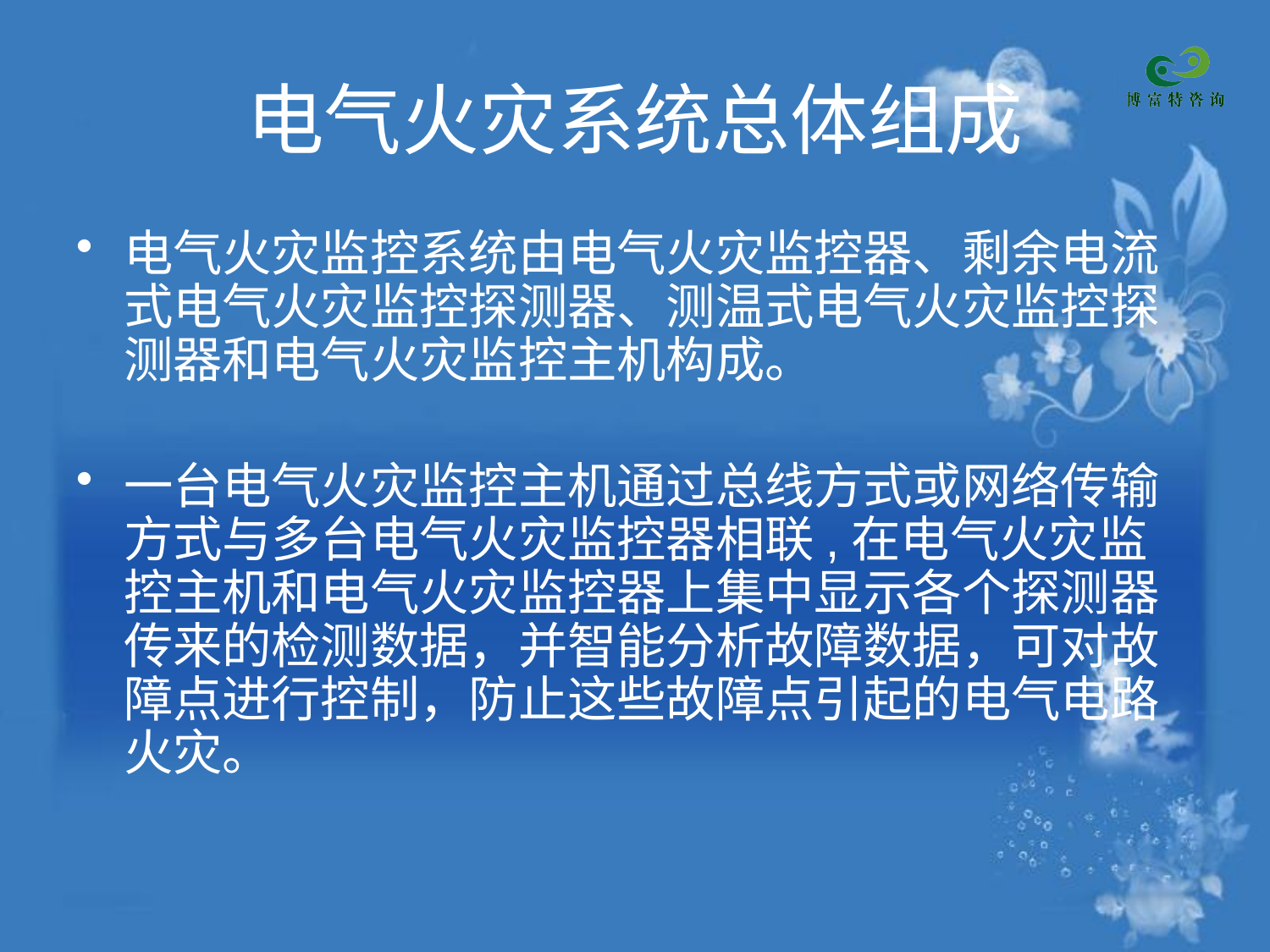

电气火灾系统总体组成
电气火灾监控系统由电气火灾监控器、剩余电流式电气火灾监控探测器、测温式电气火灾监控探测器和电气火灾监控主机构成。

一台电气火灾监控主机通过总线方式或网络传输方式与多台电气火灾监控器相联,在电气火灾监控主机和电气火灾监控器上集中显示各个探测器传来的检测数据，并智能分析故障数据，可对故障点进行控制，防止这些故障点引起的电气电路火灾。